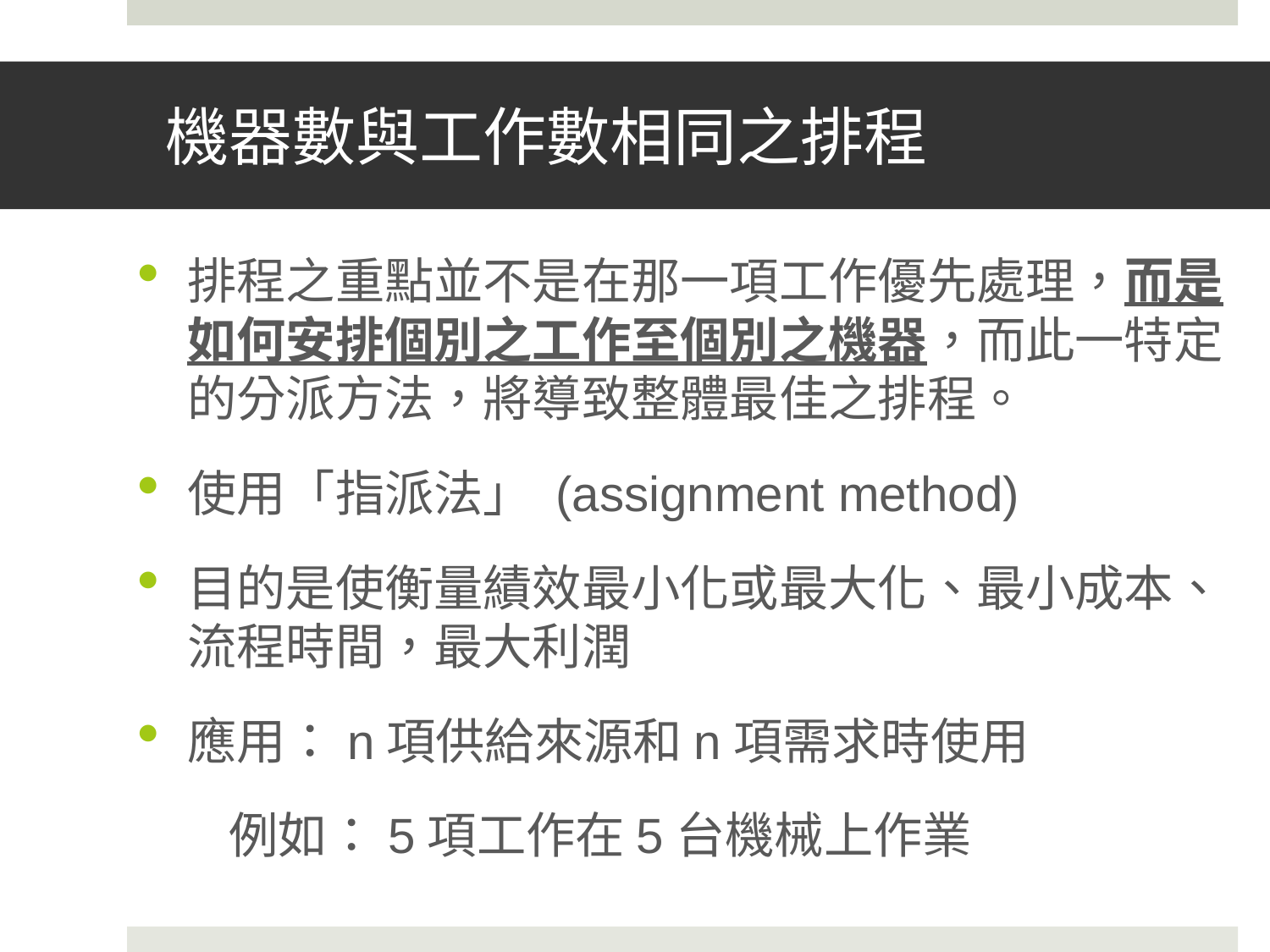

# 機器數與工作數相同之排程
排程之重點並不是在那一項工作優先處理，而是如何安排個別之工作至個別之機器，而此一特定的分派方法，將導致整體最佳之排程。
使用「指派法」 (assignment method)
目的是使衡量績效最小化或最大化、最小成本、流程時間，最大利潤
應用：n項供給來源和n項需求時使用
       例如：5項工作在5台機械上作業